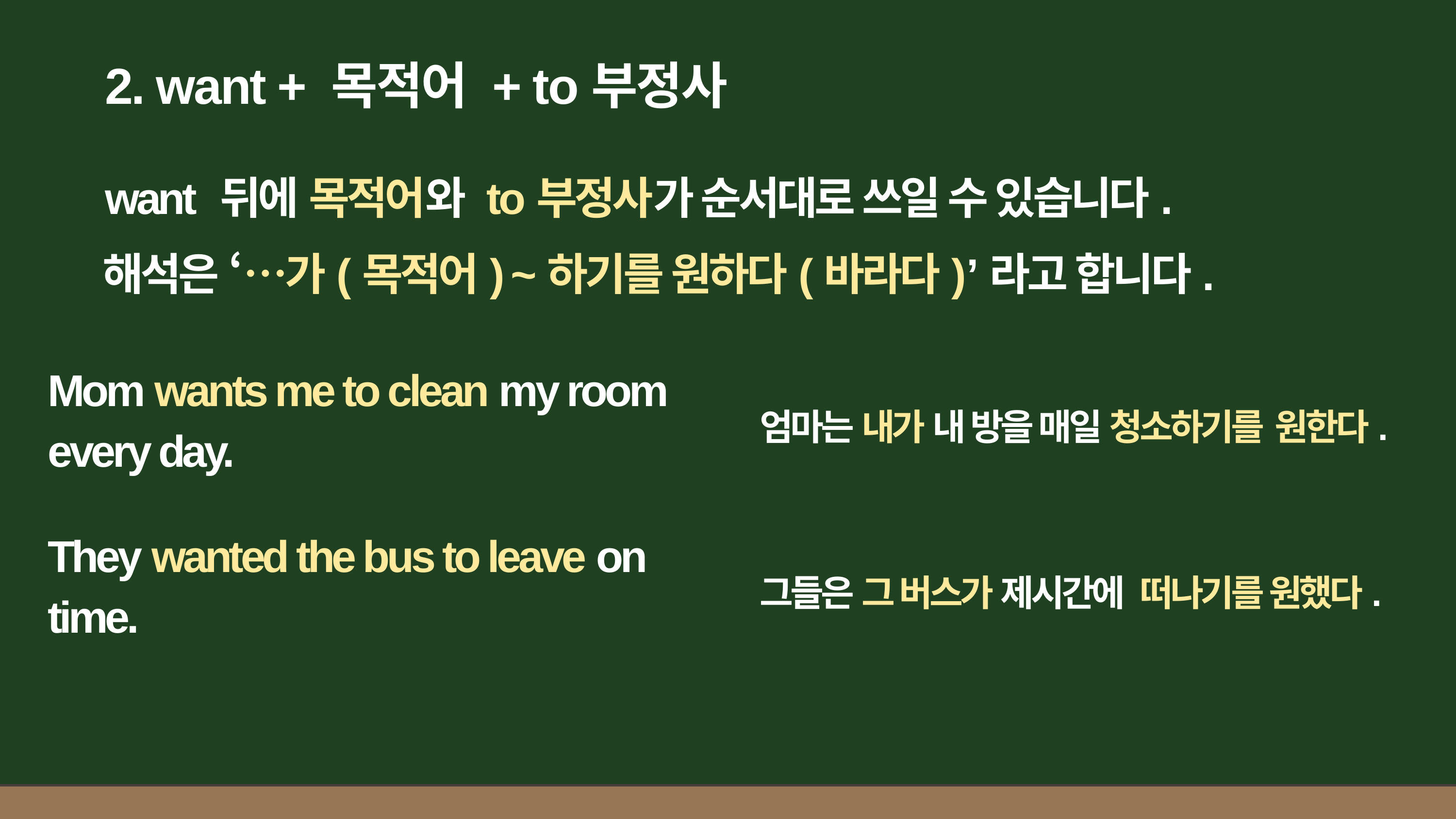

2. want + 목적어 + to부정사

want 뒤에 목적어와 to부정사가 순서대로 쓰일 수 있습니다.

해석은 ‘…가(목적어) ~하기를 원하다(바라다)’라고 합니다.

Mom wants me to clean my room every day.
엄마는 내가 내 방을 매일 청소하기를 원한다.
They wanted the bus to leave on time.
그들은 그 버스가 제시간에  떠나기를 원했다.